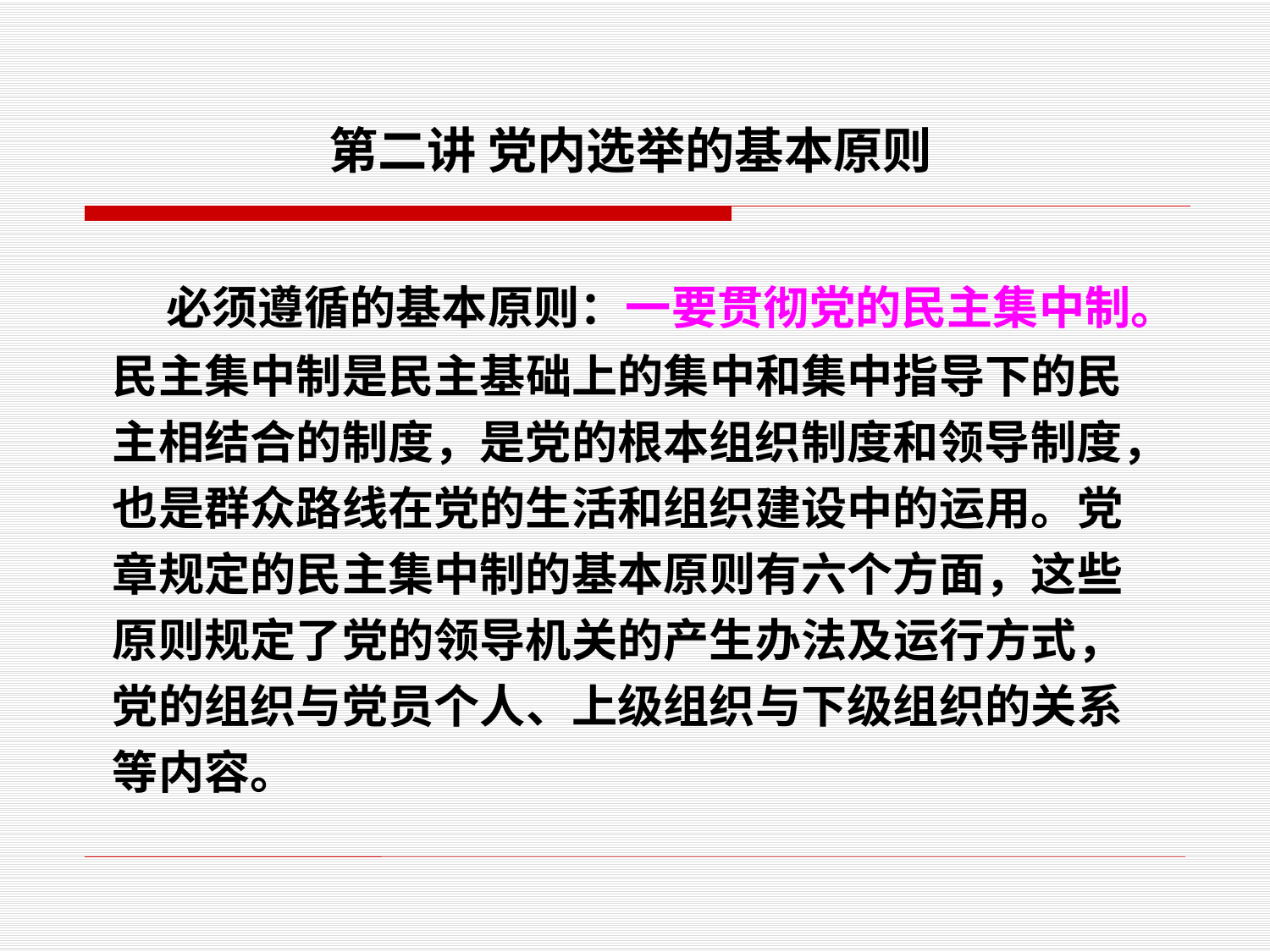

# 第二讲 党内选举的基本原则
        必须遵循的基本原则：一要贯彻党的民主集中制。民主集中制是民主基础上的集中和集中指导下的民主相结合的制度，是党的根本组织制度和领导制度，也是群众路线在党的生活和组织建设中的运用。党章规定的民主集中制的基本原则有六个方面，这些原则规定了党的领导机关的产生办法及运行方式，党的组织与党员个人、上级组织与下级组织的关系等内容。